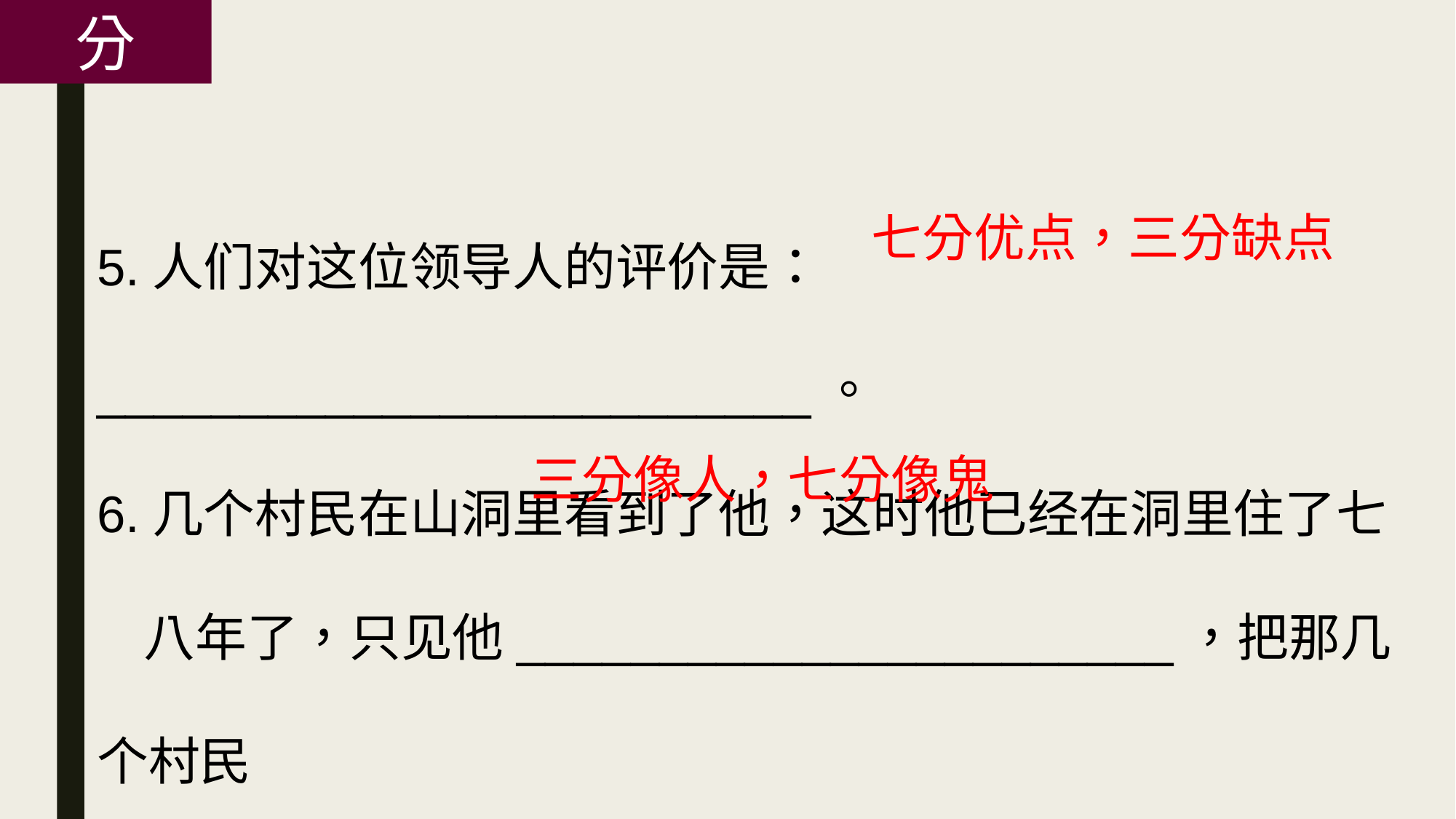

分
5.人们对这位领导人的评价是：_________________________。
6.几个村民在山洞里看到了他，这时他已经在洞里住了七
   八年了，只见他_______________________，把那几个村民
   吓了一跳，。
七分优点，三分缺点
三分像人，七分像鬼